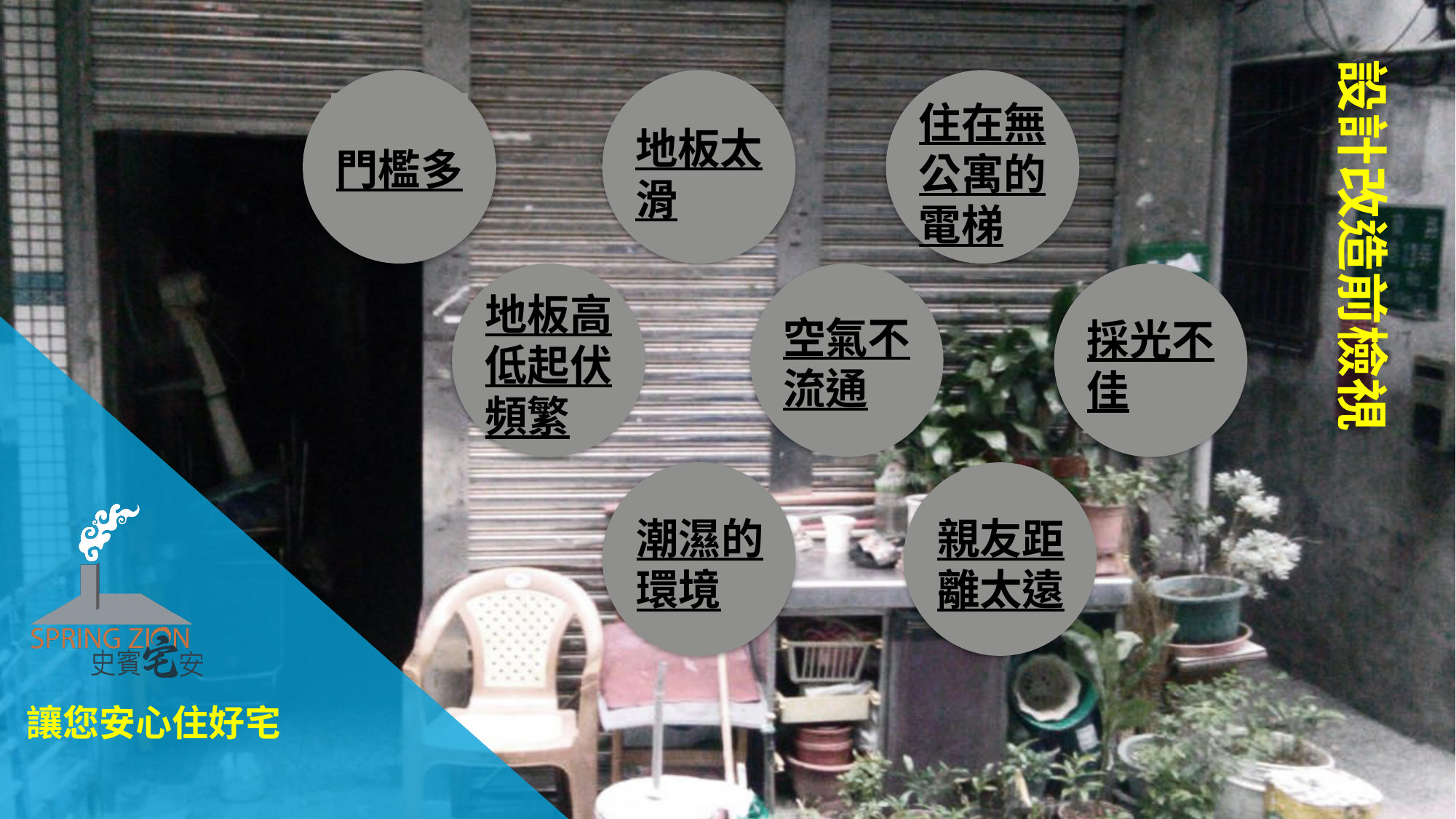

設計改造前檢視

門檻多

地板太滑

住在無公寓的電梯

地板高低起伏頻繁

空氣不流通

採光不佳

潮濕的環境

親友距離太遠